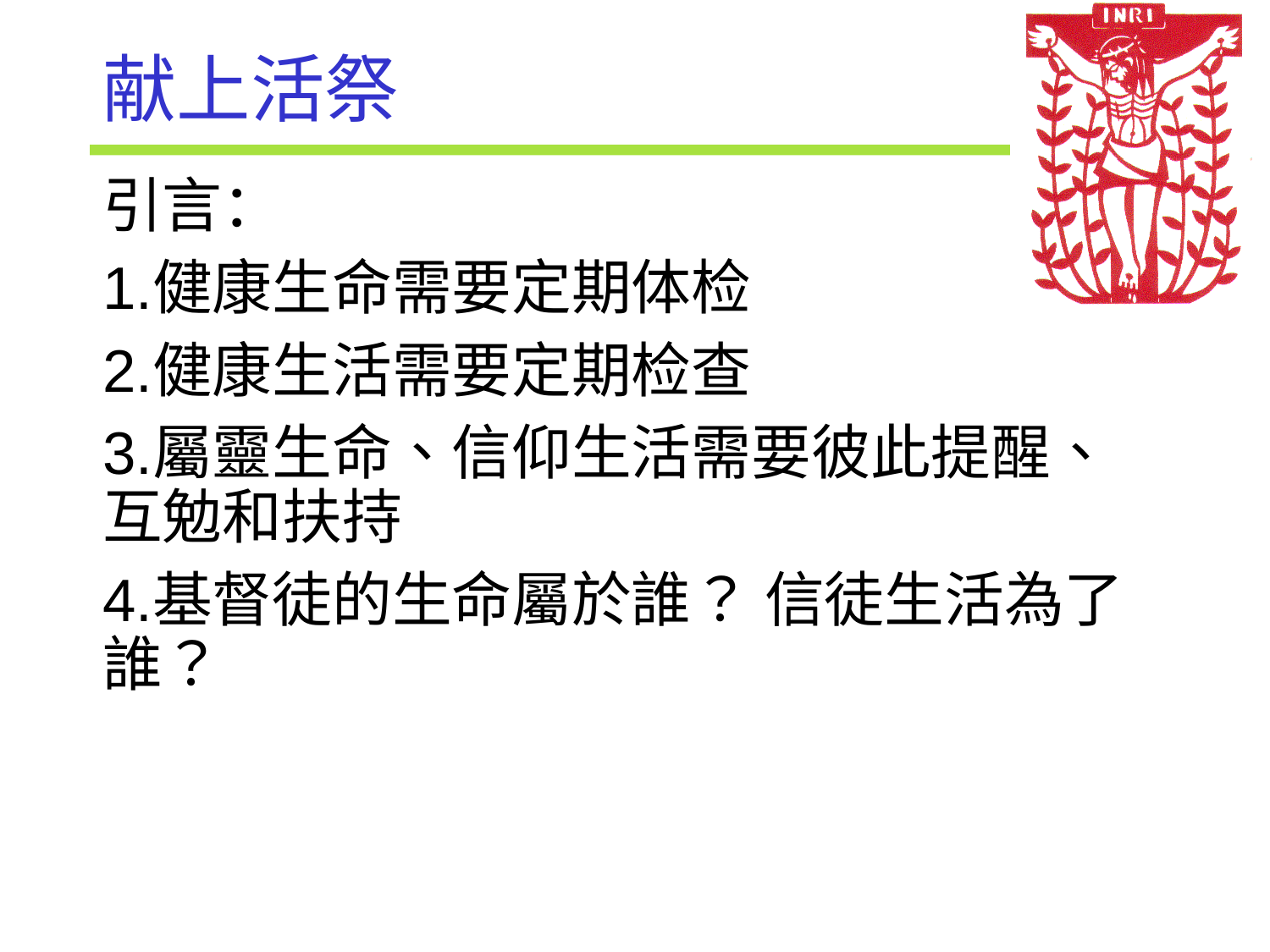

# 献上活祭
引言：
健康生命需要定期体检
健康生活需要定期检查
屬靈生命、信仰生活需要彼此提醒、互勉和扶持
基督徒的生命屬於誰？ 信徒生活為了誰？